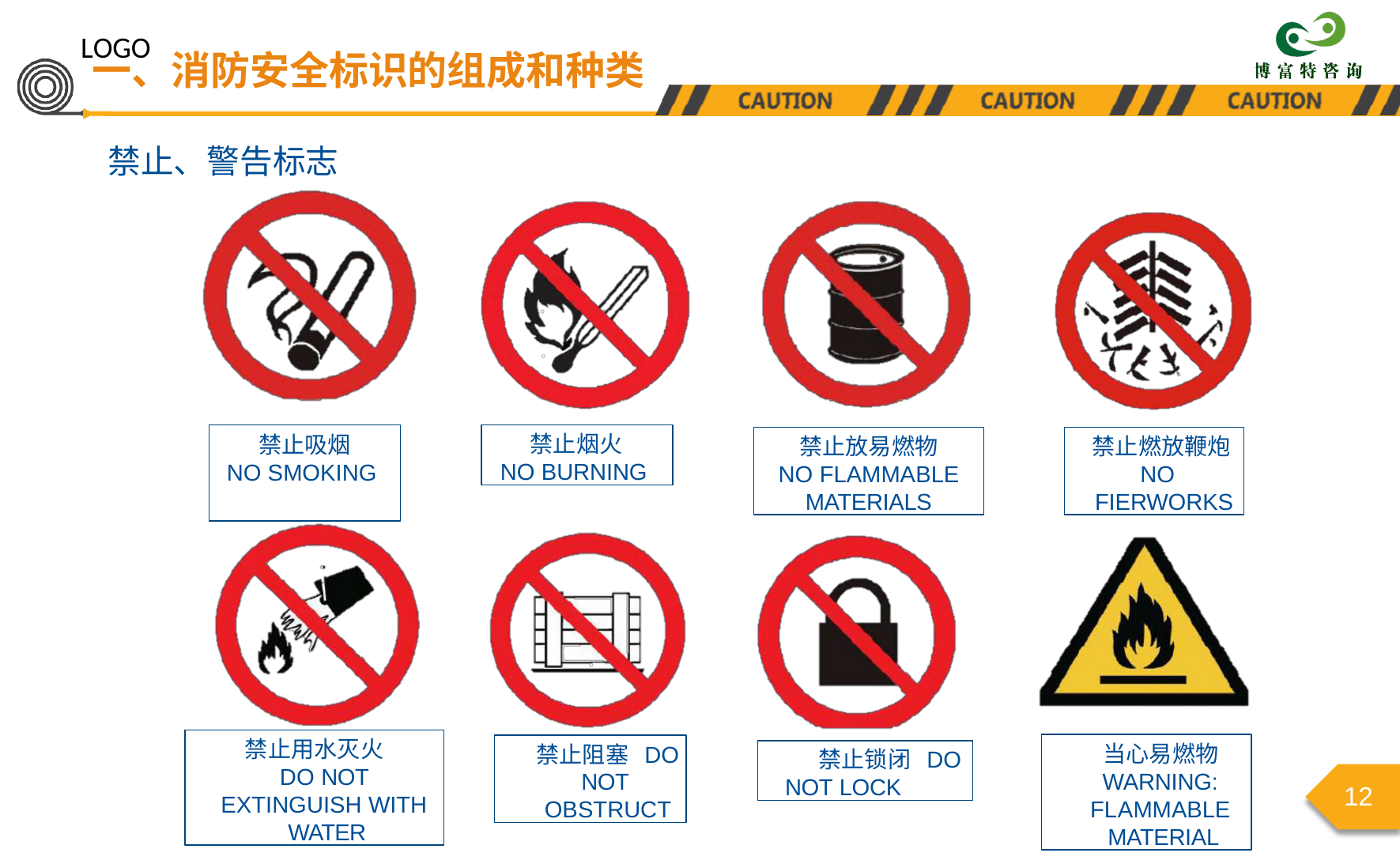

LOGO
一、消防安全标识的组成和种类
禁止、警告标志

禁止烟火  NO BURNING
禁止放易燃物
NO FLAMMABLE
MATERIALS
禁止燃放鞭炮  NO   FIERWORKS
禁止吸烟  NO SMOKING

禁止用水灭火
DO NOT  EXTINGUISH WITH  WATER
当心易燃物  WARNING:  FLAMMABLE  MATERIAL
禁止阻塞  DO NOT  OBSTRUCT
禁止锁闭  DO NOT LOCK
12